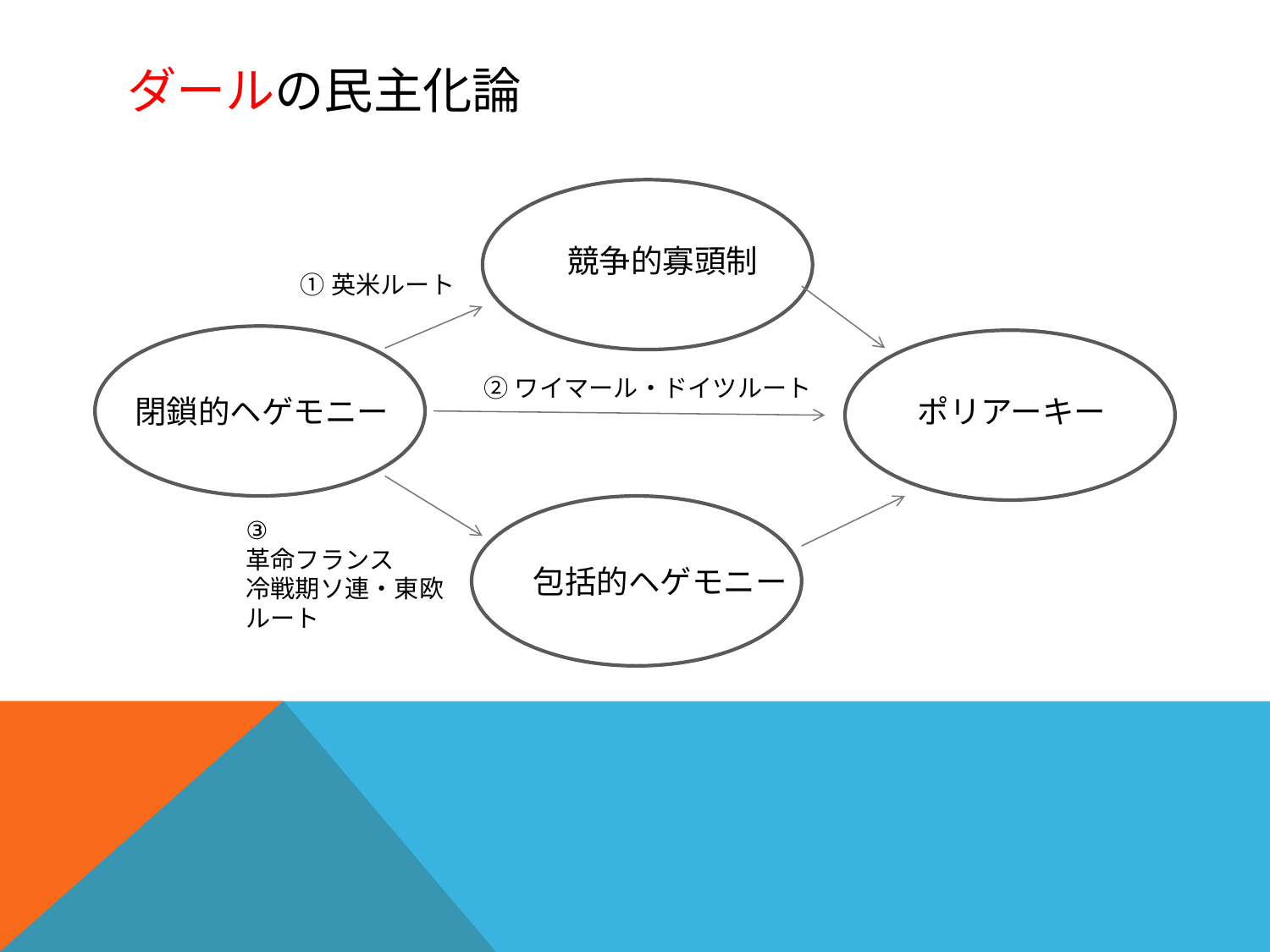

# ダールの民主化論

競争的寡頭制
①英米ルート

②ワイマール・ドイツルート
閉鎖的ヘゲモニー
ポリアーキー

③
革命フランス
冷戦期ソ連・東欧
ルート
包括的ヘゲモニー